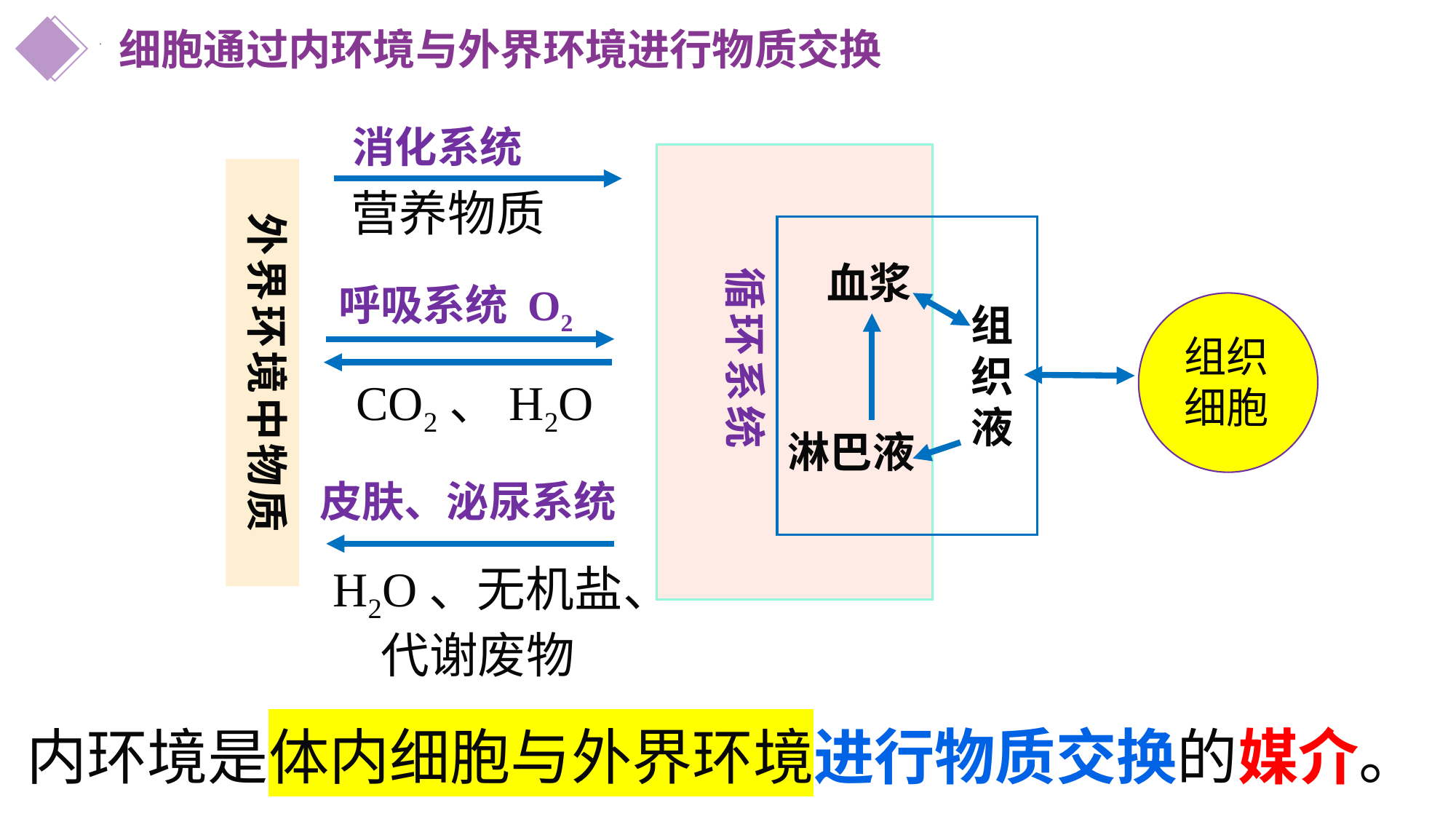

细胞通过内环境与外界环境进行物质交换
消化系统

外界环境中物质
营养物质
循环系统

血浆
呼吸系统 O2
组织液

组织细胞
CO2、H2O
淋巴液
皮肤、泌尿系统
H2O、无机盐、代谢废物
内环境是体内细胞与外界环境进行物质交换的媒介。